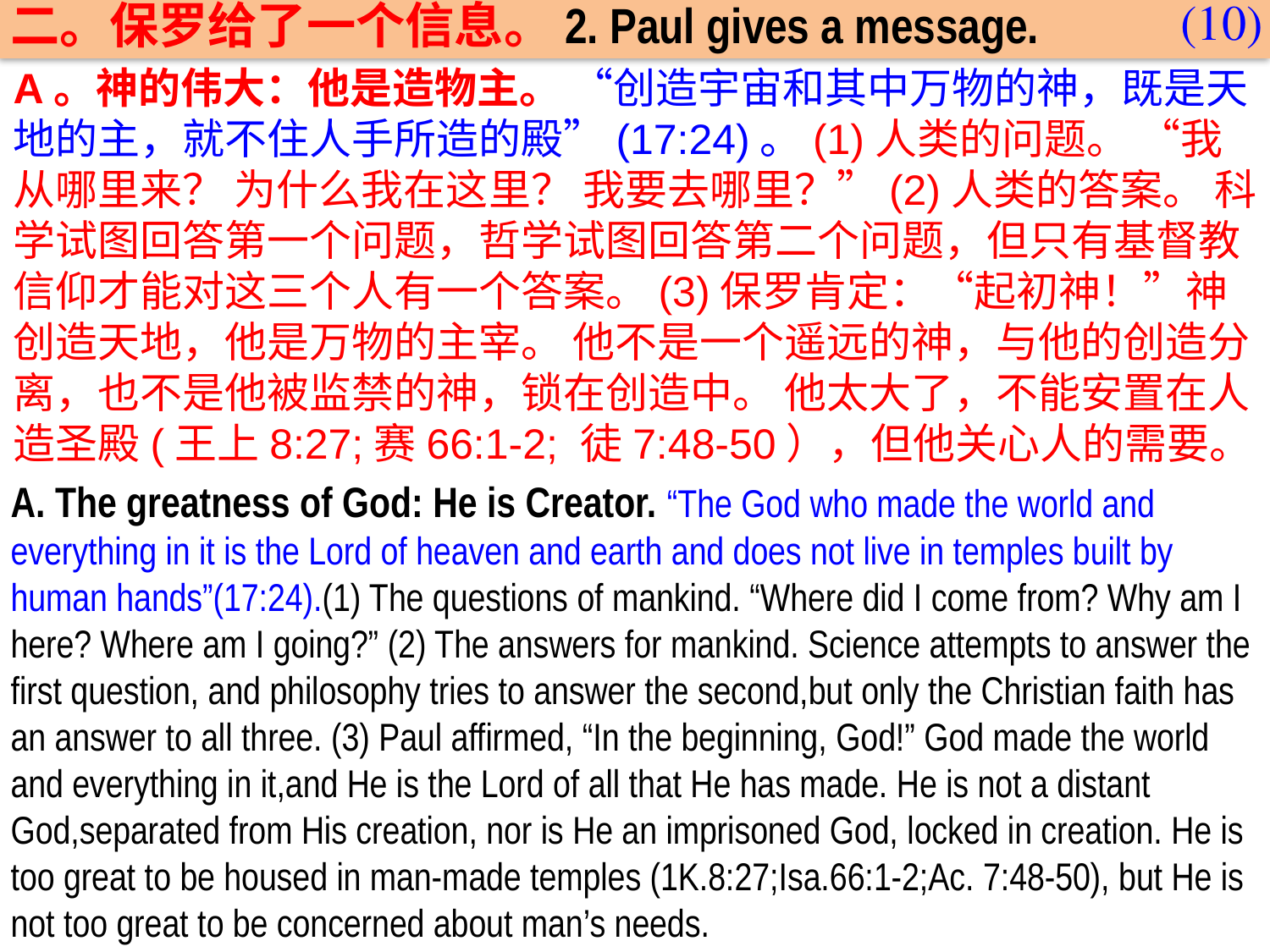

(10)
二。保罗给了一个信息。2. Paul gives a message.

A。神的伟大：他是造物主。 “创造宇宙和其中万物的神，既是天地的主，就不住人手所造的殿”(17:24)。(1)人类的问题。 “我从哪里来？ 为什么我在这里？ 我要去哪里？”(2)人类的答案。 科学试图回答第一个问题，哲学试图回答第二个问题，但只有基督教信仰才能对这三个人有一个答案。(3)保罗肯定：“起初神！”神创造天地，他是万物的主宰。 他不是一个遥远的神，与他的创造分离，也不是他被监禁的神，锁在创造中。 他太大了，不能安置在人造圣殿(王上8:27;赛66:1-2; 徒7:48-50），但他关心人的需要。
A. The greatness of God: He is Creator. “The God who made the world and everything in it is the Lord of heaven and earth and does not live in temples built by human hands”(17:24).(1) The questions of mankind. “Where did I come from? Why am I here? Where am I going?” (2) The answers for mankind. Science attempts to answer the first question, and philosophy tries to answer the second,but only the Christian faith has an answer to all three. (3) Paul affirmed, “In the beginning, God!” God made the world and everything in it,and He is the Lord of all that He has made. He is not a distant God,separated from His creation, nor is He an imprisoned God, locked in creation. He is too great to be housed in man-made temples (1K.8:27;Isa.66:1-2;Ac. 7:48-50), but He is not too great to be concerned about man’s needs.